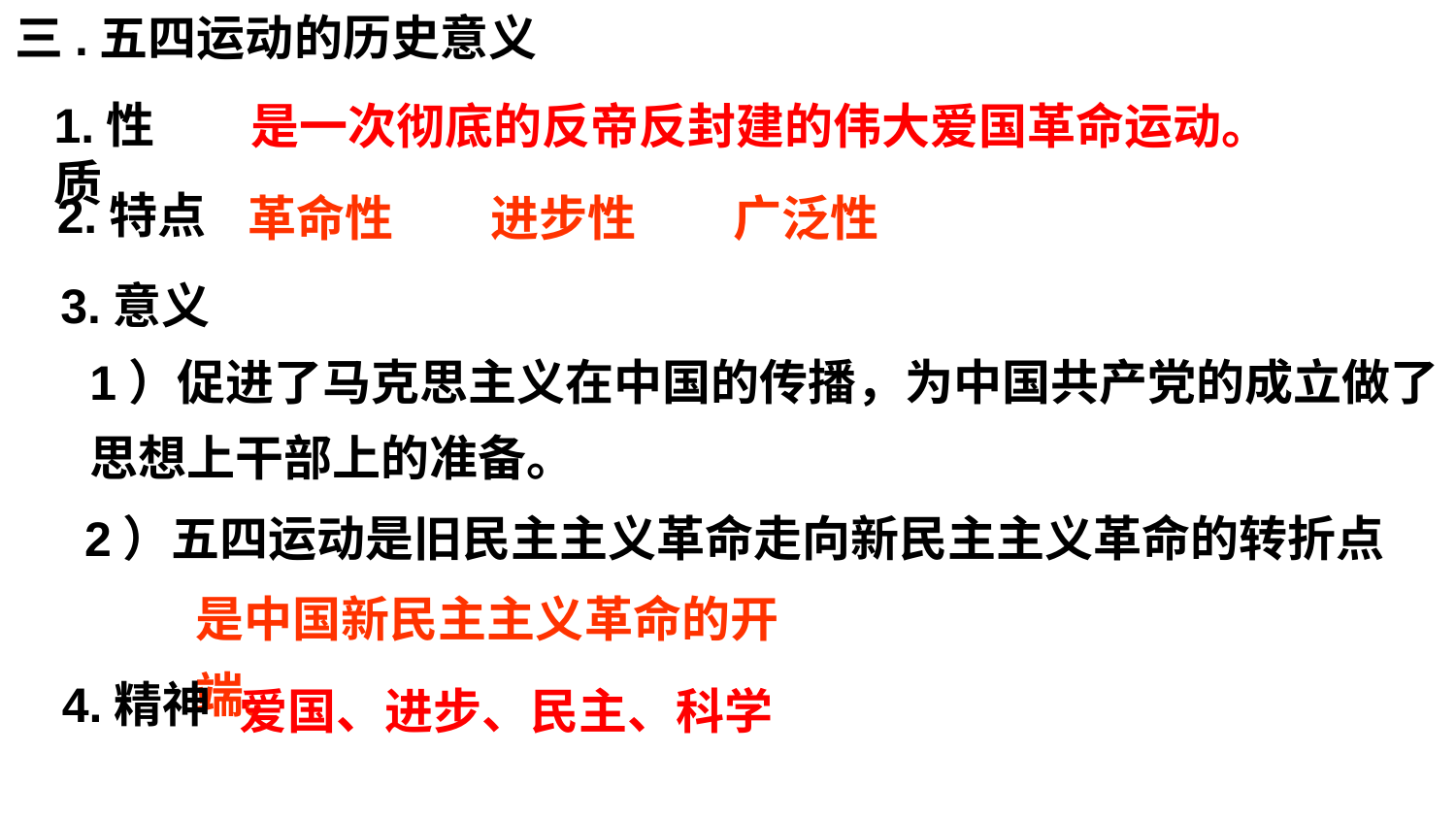

三.五四运动的历史意义
是一次彻底的反帝反封建的伟大爱国革命运动。
1.性质
革命性　　进步性　　广泛性
2.特点
3.意义
1）促进了马克思主义在中国的传播，为中国共产党的成立做了思想上干部上的准备。
2）五四运动是旧民主主义革命走向新民主主义革命的转折点

是中国新民主主义革命的开端。
爱国、进步、民主、科学
4.精神